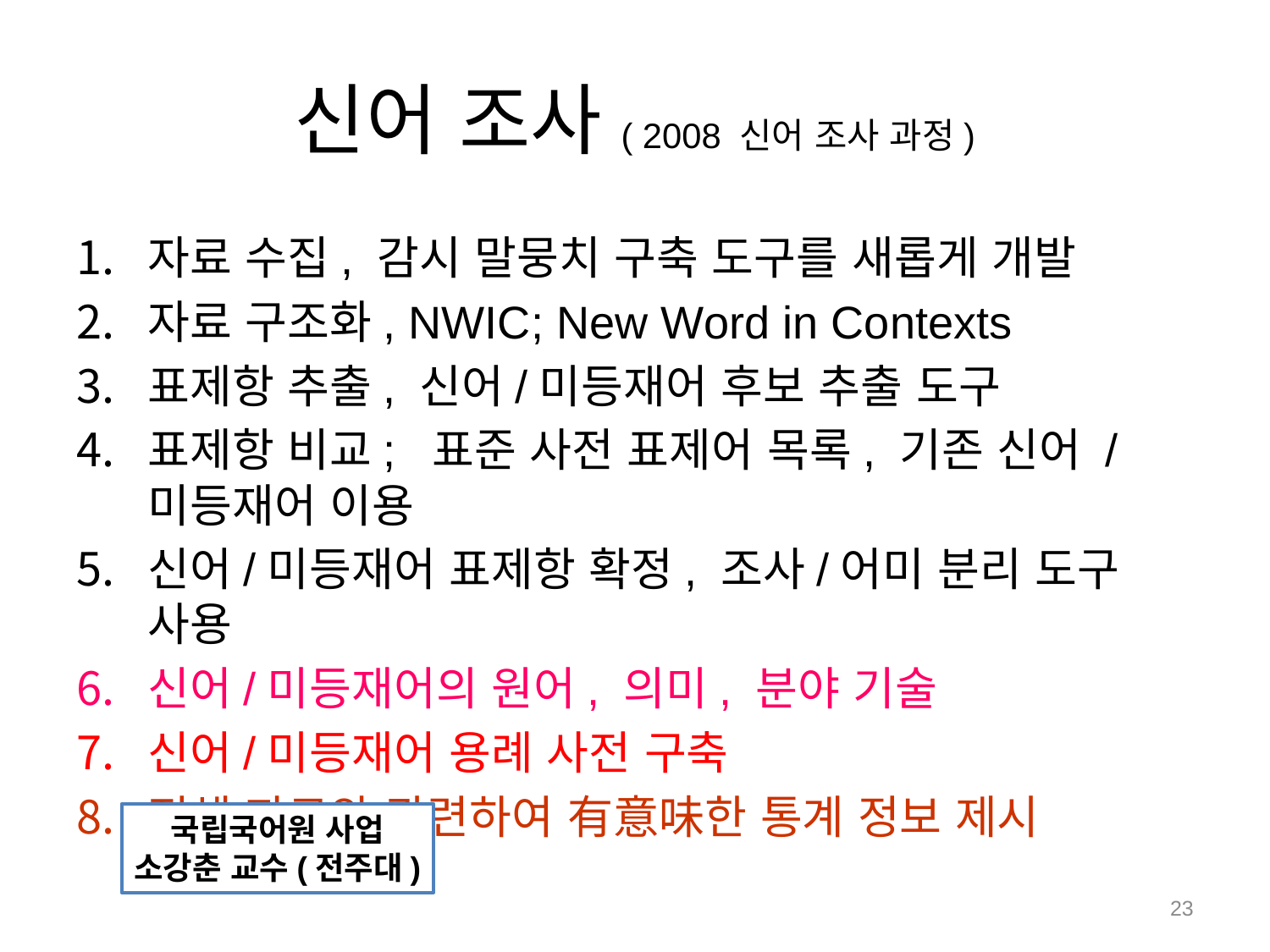

# 신어 조사( 2008 신어 조사 과정)
자료 수집, 감시 말뭉치 구축 도구를 새롭게 개발
자료 구조화, NWIC; New Word in Contexts
표제항 추출, 신어/미등재어 후보 추출 도구
표제항 비교;  표준 사전 표제어 목록, 기존 신어 / 미등재어 이용
신어/미등재어 표제항 확정, 조사/어미 분리 도구 사용
신어/미등재어의 원어, 의미, 분야 기술
신어/미등재어 용례 사전 구축
전체 자료와 관련하여 有意味한 통계 정보 제시

국립국어원 사업
소강춘 교수(전주대)
23